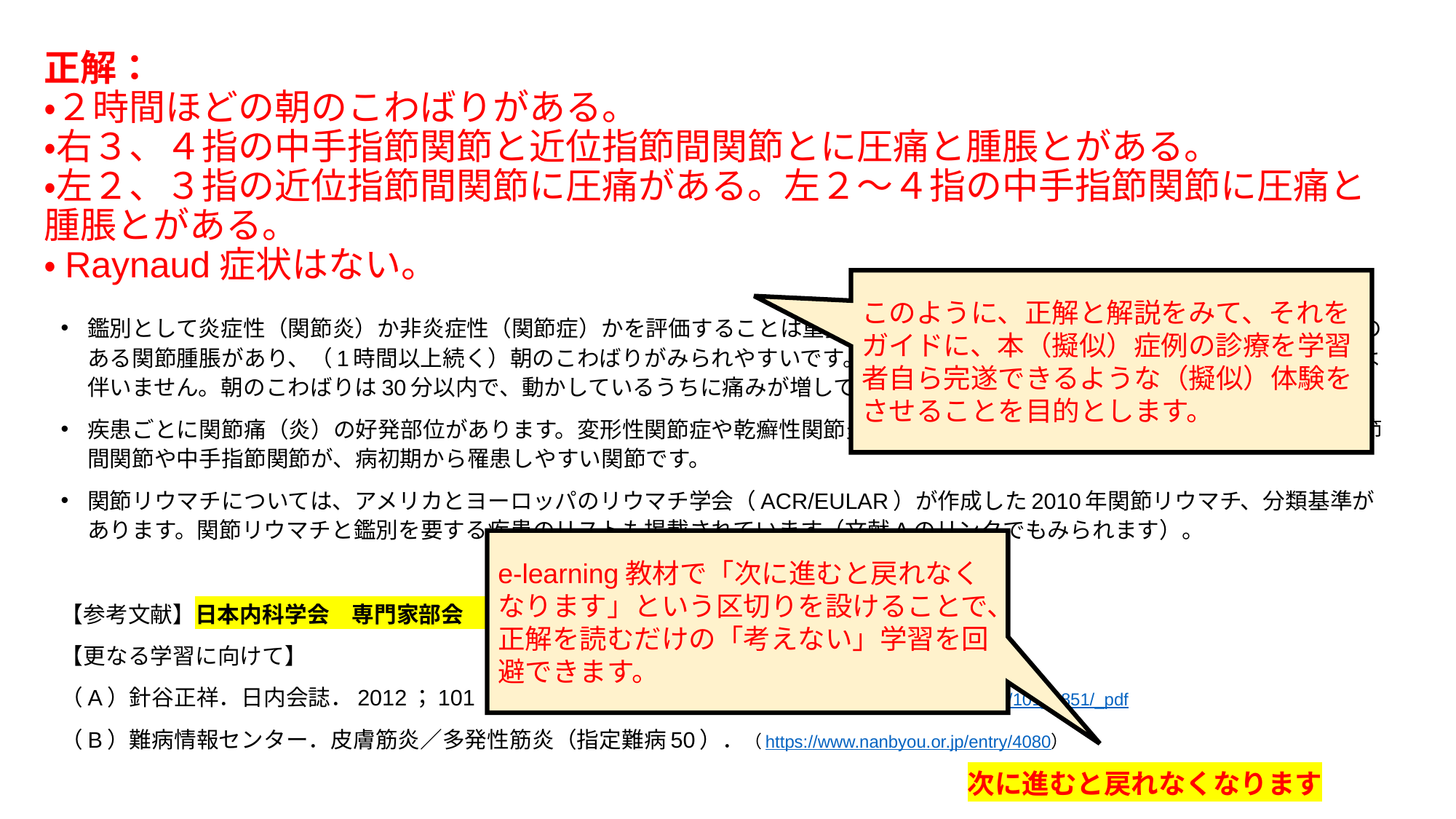

# 正解： ・２時間ほどの朝のこわばりがある。 ・右３、４指の中手指節関節と近位指節間関節とに圧痛と腫脹とがある。 ・左２、３指の近位指節間関節に圧痛がある。左２～４指の中手指節関節に圧痛と腫脹とがある。 ・Raynaud症状はない。
このように、正解と解説をみて、それをガイドに、本（擬似）症例の診療を学習者自ら完遂できるような（擬似）体験をさせることを目的とします。
鑑別として炎症性（関節炎）か非炎症性（関節症）かを評価することは重要です。炎症性（関節炎）であれば圧痛、熱感、弾力のある関節腫脹があり、（1時間以上続く）朝のこわばりがみられやすいです。非炎症性（関節症）では関節の腫れは硬く、熱感は伴いません。朝のこわばりは30分以内で、動かしているうちに痛みが増してくることが多いです。
疾患ごとに関節痛（炎）の好発部位があります。変形性関節症や乾癬性関節炎では遠位指節間関節が、関節リウマチでは近位指節間関節や中手指節関節が、病初期から罹患しやすい関節です。
関節リウマチについては、アメリカとヨーロッパのリウマチ学会（ACR/EULAR）が作成した2010年関節リウマチ、分類基準があります。関節リウマチと鑑別を要する疾患のリストも掲載されています（文献Aのリンクでもみられます）。

【参考文献】日本内科学会　専門家部会　コモンディジーズブック「関節痛」
【更なる学習に向けて】
（A）針谷正祥．日内会誌．2012；101：2851～9．（https://www.jstage.jst.go.jp/article/naika/101/10/101_2851/_pdf
（B）難病情報センター．皮膚筋炎／多発性筋炎（指定難病50）．（https://www.nanbyou.or.jp/entry/4080）
e-learning教材で「次に進むと戻れなくなります」という区切りを設けることで、正解を読むだけの「考えない」学習を回避できます。
次に進むと戻れなくなります